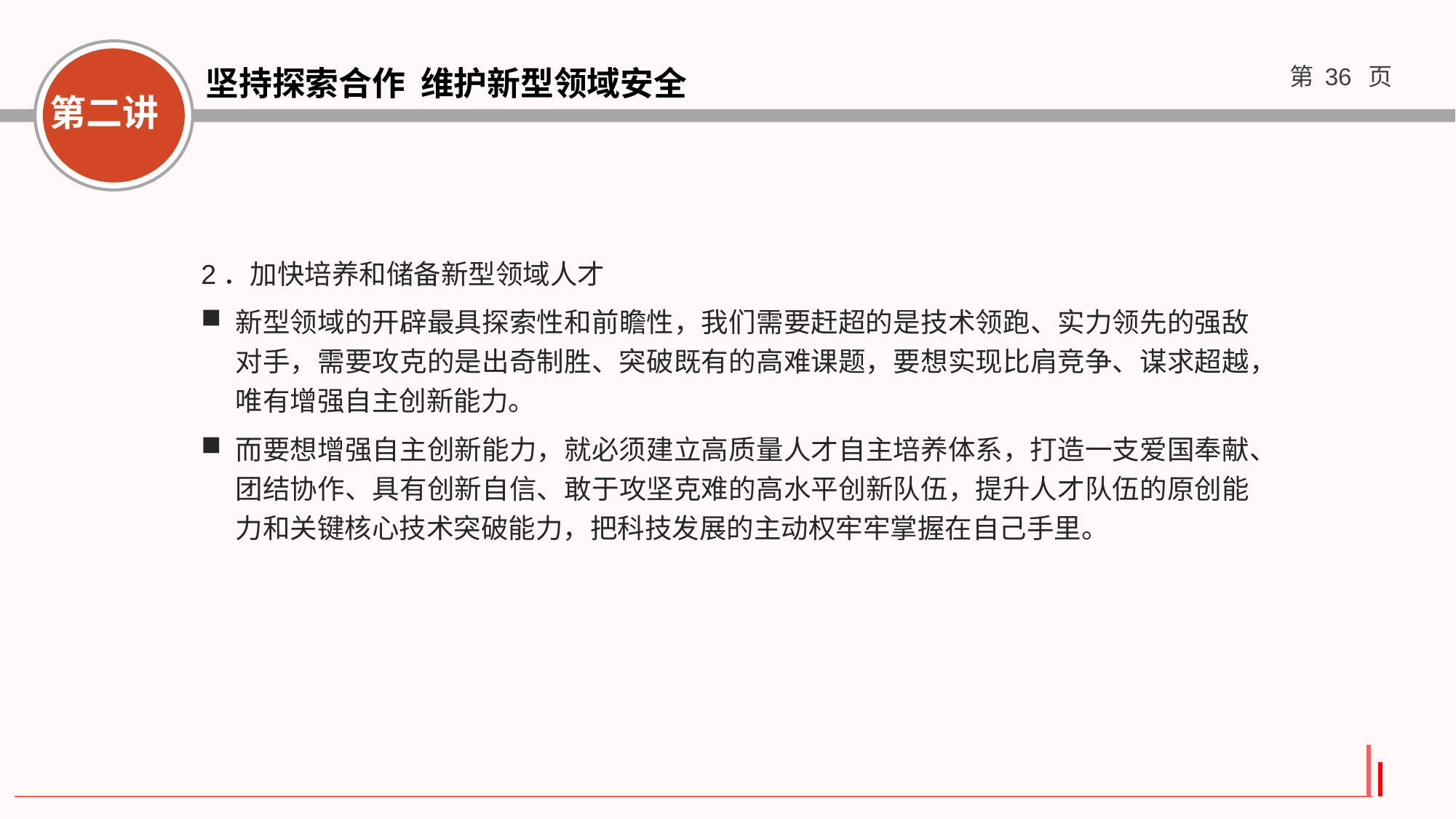

2．加快培养和储备新型领域人才
新型领域的开辟最具探索性和前瞻性，我们需要赶超的是技术领跑、实力领先的强敌对手，需要攻克的是出奇制胜、突破既有的高难课题，要想实现比肩竞争、谋求超越，唯有增强自主创新能力。
而要想增强自主创新能力，就必须建立高质量人才自主培养体系，打造一支爱国奉献、团结协作、具有创新自信、敢于攻坚克难的高水平创新队伍，提升人才队伍的原创能力和关键核心技术突破能力，把科技发展的主动权牢牢掌握在自己手里。